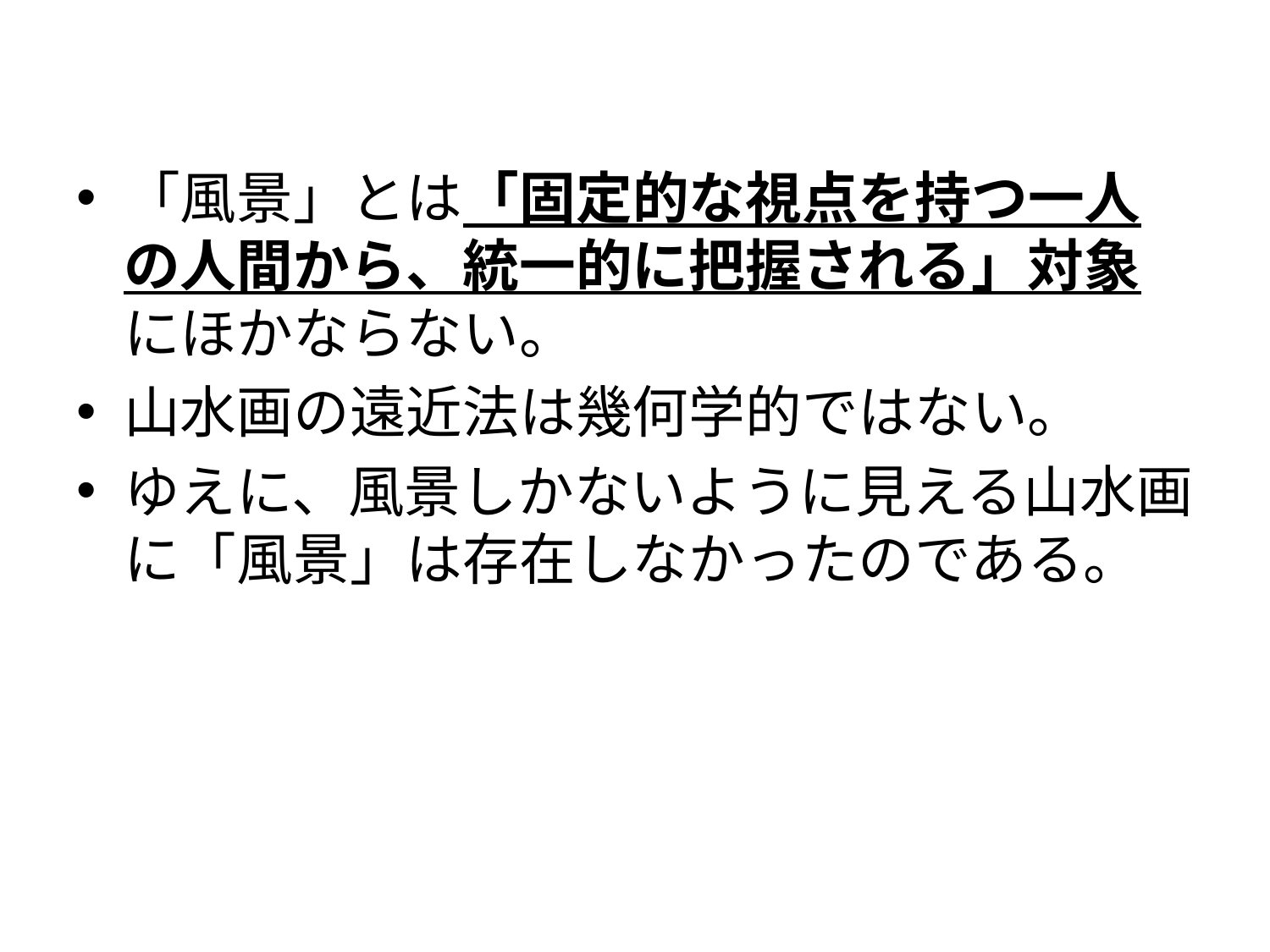

「風景」とは「固定的な視点を持つ一人の人間から、統一的に把握される」対象にほかならない。
山水画の遠近法は幾何学的ではない。
ゆえに、風景しかないように見える山水画に「風景」は存在しなかったのである。